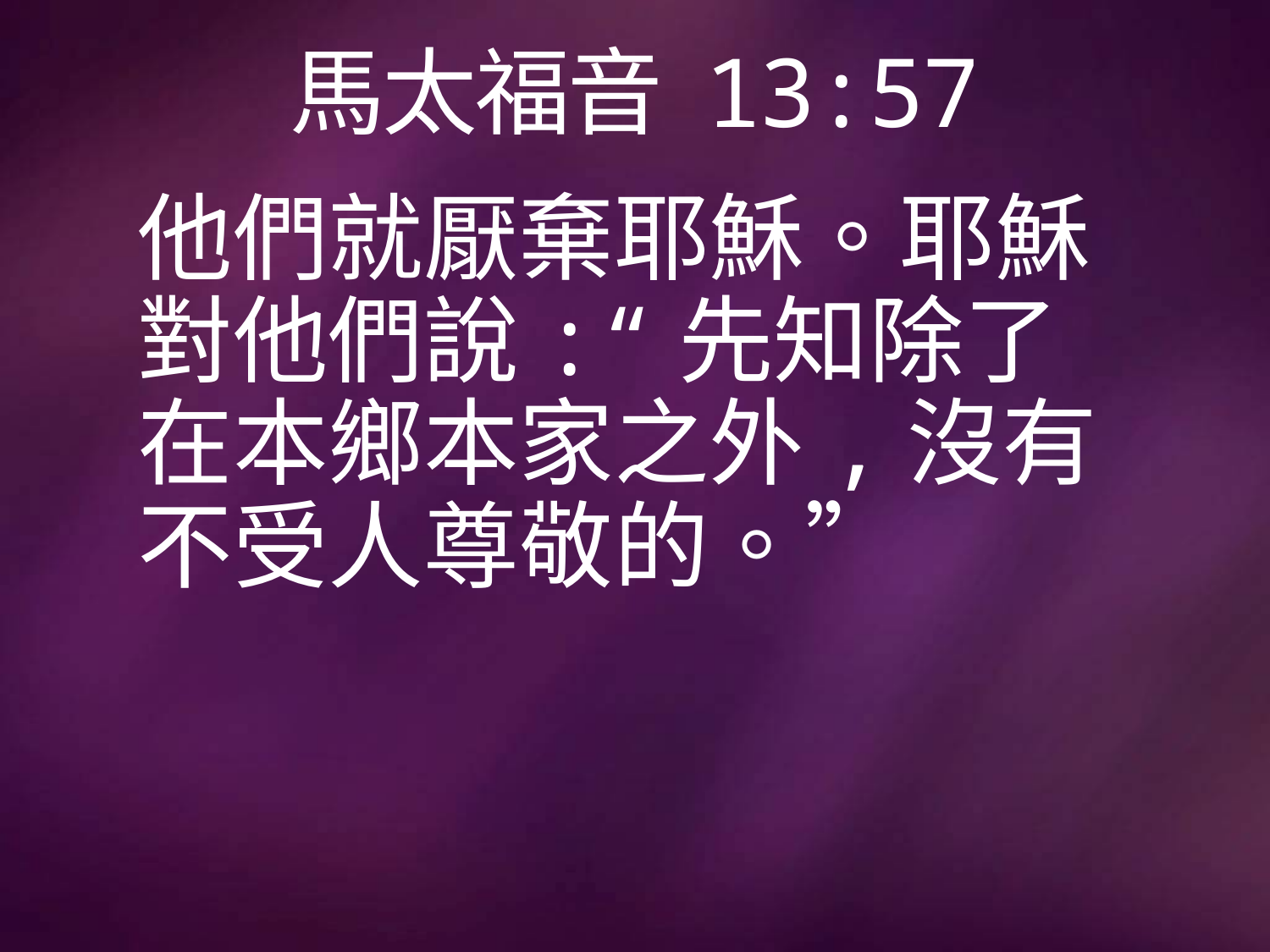

# 馬太福音 13:57
他們就厭棄耶穌。耶穌對他們說:“先知除了在本鄉本家之外,沒有不受人尊敬的。”